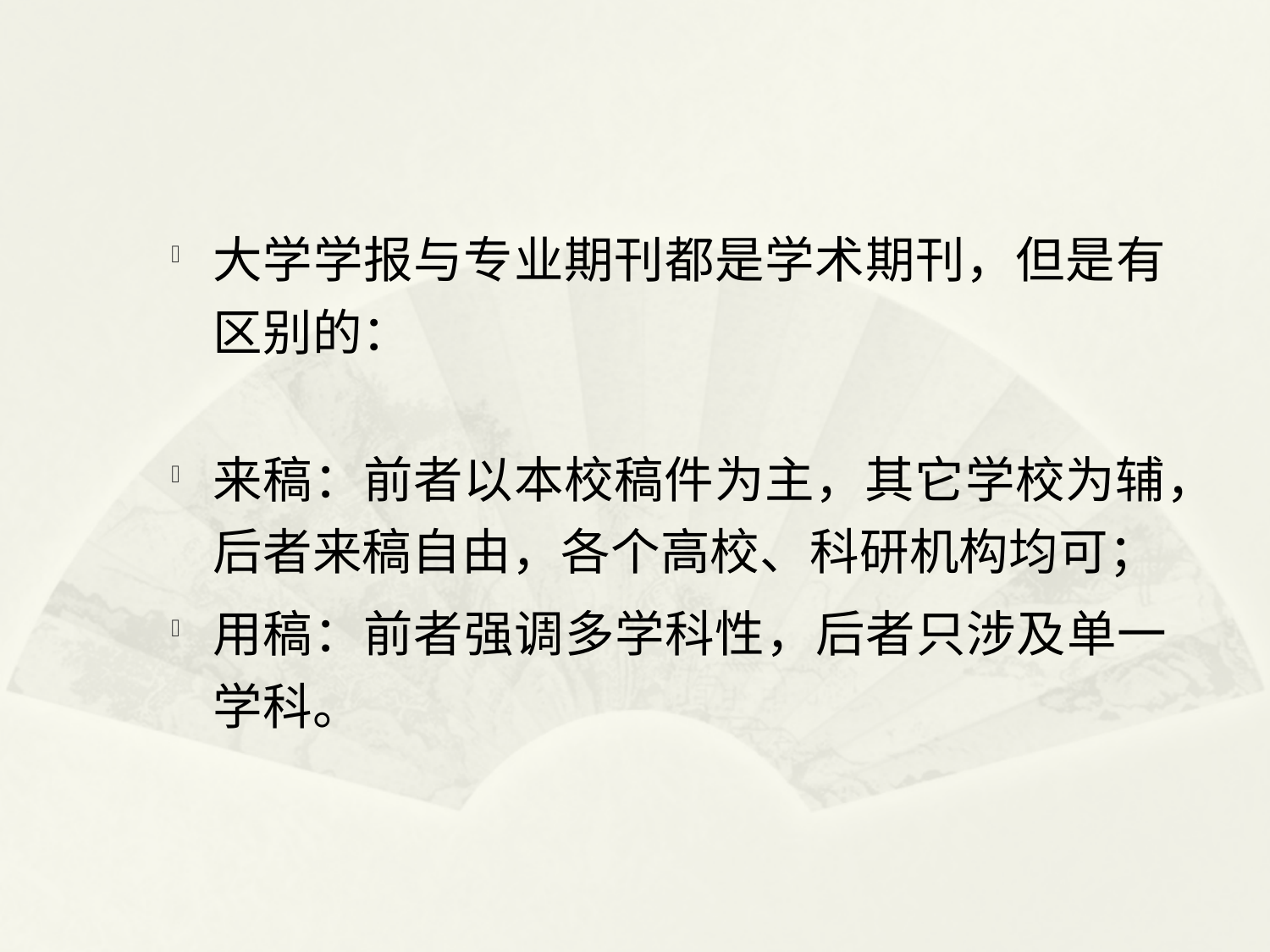

# 大学学报与专业期刊都是学术期刊，但是有区别的：

来稿：前者以本校稿件为主，其它学校为辅，后者来稿自由，各个高校、科研机构均可；
用稿：前者强调多学科性，后者只涉及单一学科。